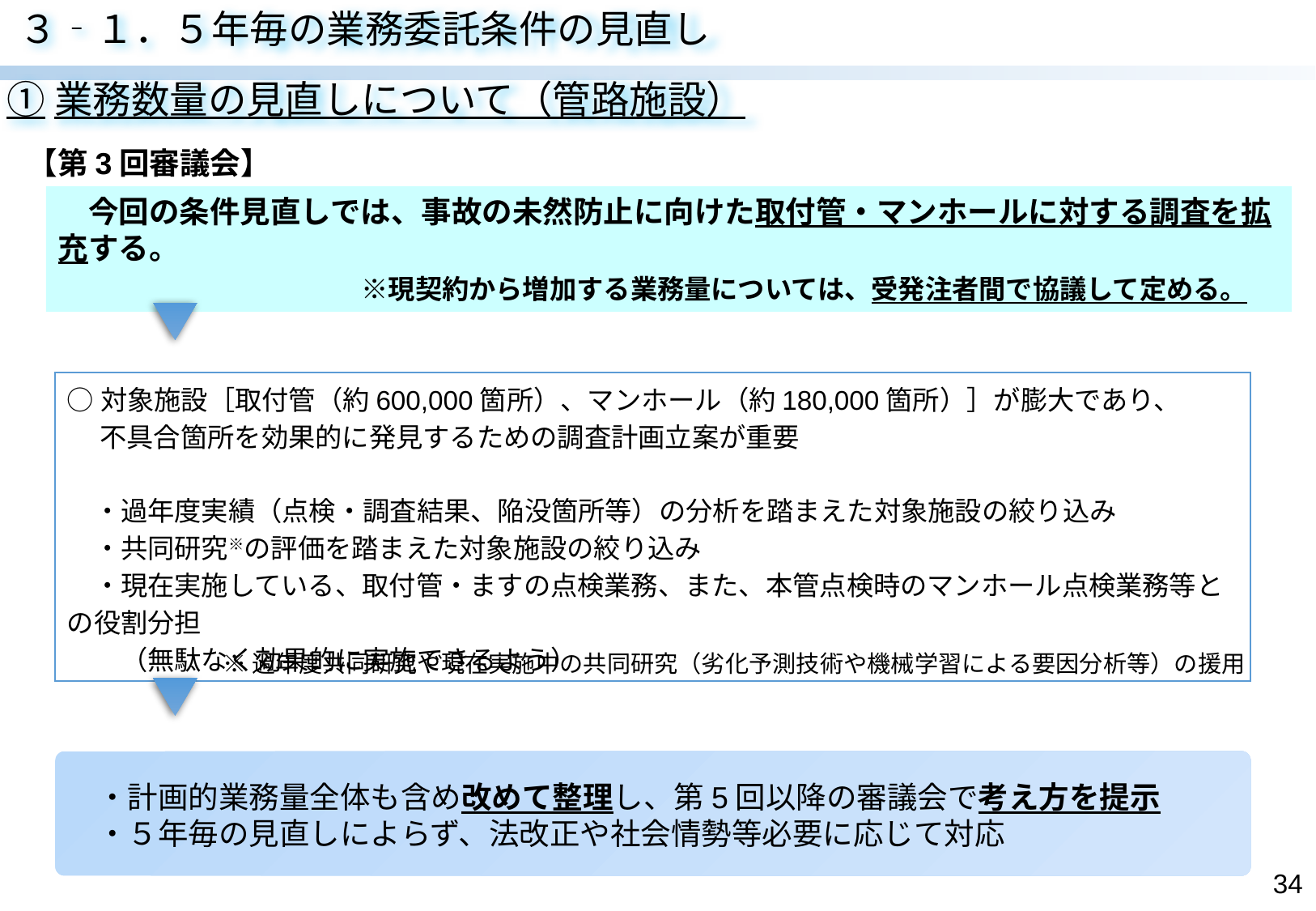

３‐１．５年毎の業務委託条件の見直し
①業務数量の見直しについて（管路施設）
【第3回審議会】
　今回の条件見直しでは、事故の未然防止に向けた取付管・マンホールに対する調査を拡充する。

　　　　　　　　　　※現契約から増加する業務量については、受発注者間で協議して定める。

○対象施設［取付管（約600,000箇所）、マンホール（約180,000箇所）］が膨大であり、
　 不具合箇所を効果的に発見するための調査計画立案が重要

　・過年度実績（点検・調査結果、陥没箇所等）の分析を踏まえた対象施設の絞り込み
　・共同研究※の評価を踏まえた対象施設の絞り込み
　・現在実施している、取付管・ますの点検業務、また、本管点検時のマンホール点検業務等との役割分担
　　（無駄なく効果的に実施できるよう）
※過年度共同研究や現在実施中の共同研究（劣化予測技術や機械学習による要因分析等）の援用

・計画的業務量全体も含め改めて整理し、第5回以降の審議会で考え方を提示
・５年毎の見直しによらず、法改正や社会情勢等必要に応じて対応
34